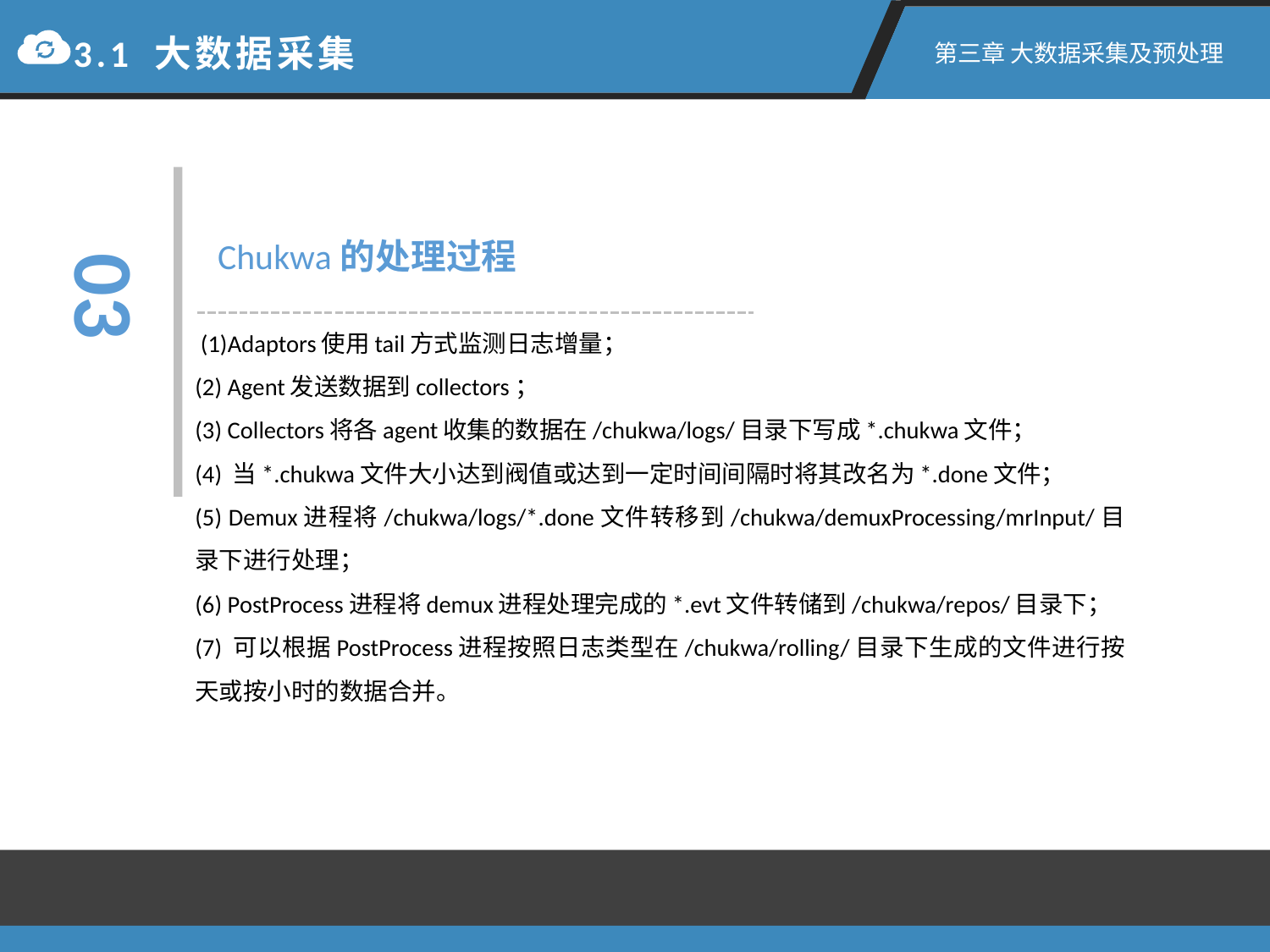

3.1 大数据采集

第三章 大数据采集及预处理

 (1)Adaptors使用tail方式监测日志增量；
(2) Agent发送数据到collectors；
(3) Collectors将各agent收集的数据在/chukwa/logs/目录下写成*.chukwa文件；
(4) 当*.chukwa文件大小达到阀值或达到一定时间间隔时将其改名为*.done文件；
(5) Demux进程将/chukwa/logs/*.done文件转移到/chukwa/demuxProcessing/mrInput/目录下进行处理；
(6) PostProcess进程将demux进程处理完成的*.evt文件转储到/chukwa/repos/目录下；
(7) 可以根据PostProcess进程按照日志类型在/chukwa/rolling/目录下生成的文件进行按天或按小时的数据合并。
03
 Chukwa的处理过程